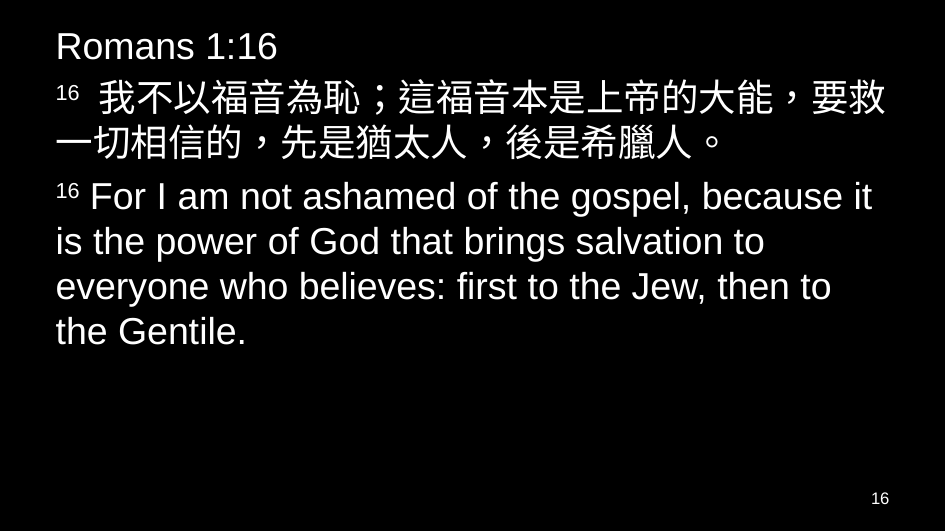

Romans 1:16
16 我不以福音為恥；這福音本是上帝的大能，要救一切相信的，先是猶太人，後是希臘人。
16 For I am not ashamed of the gospel, because it is the power of God that brings salvation to everyone who believes: first to the Jew, then to the Gentile.

16